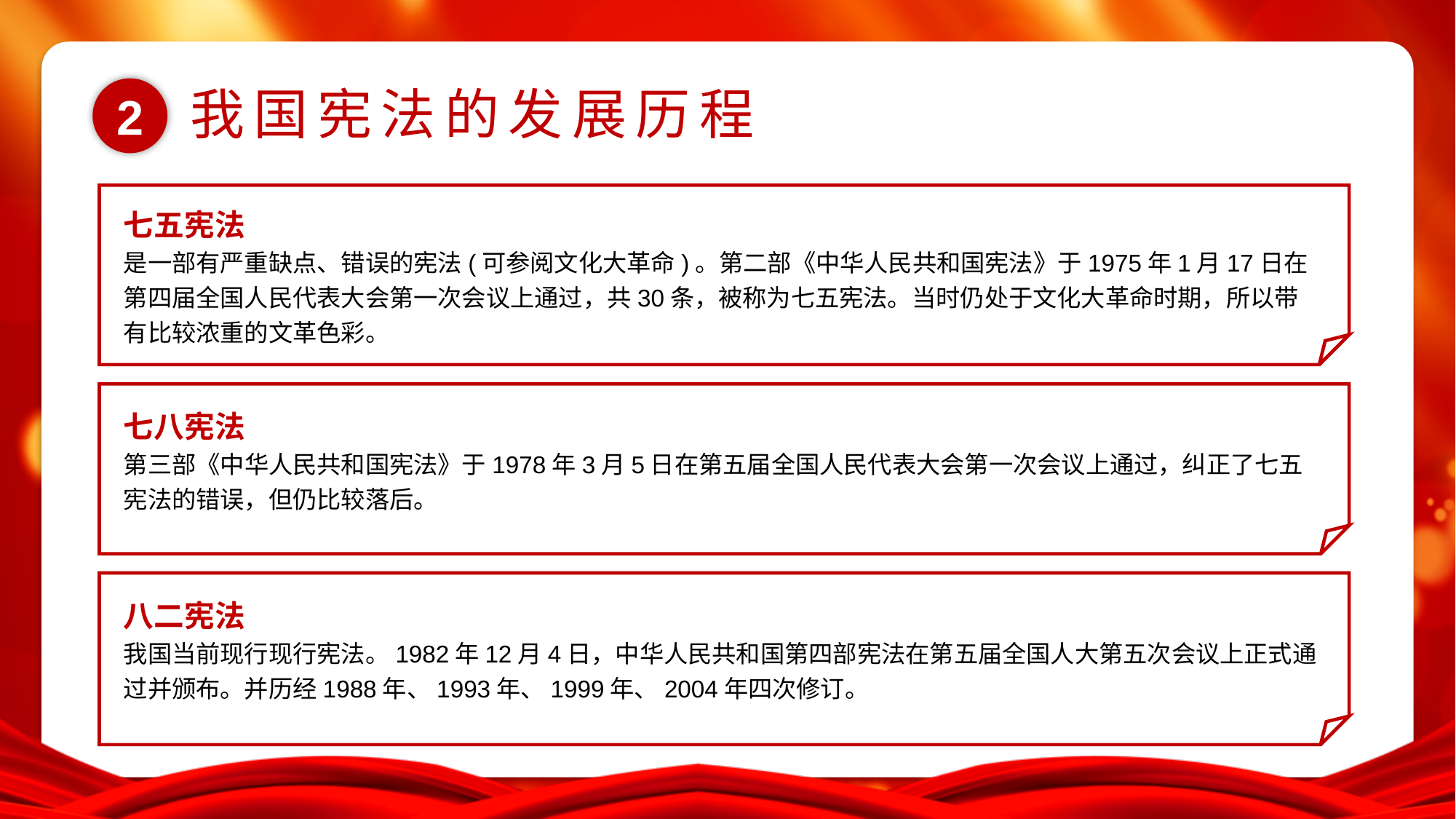

七五宪法
是一部有严重缺点、错误的宪法(可参阅文化大革命)。第二部《中华人民共和国宪法》于1975年1月17日在第四届全国人民代表大会第一次会议上通过，共30条，被称为七五宪法。当时仍处于文化大革命时期，所以带有比较浓重的文革色彩。

七八宪法
第三部《中华人民共和国宪法》于1978年3月5日在第五届全国人民代表大会第一次会议上通过，纠正了七五宪法的错误，但仍比较落后。

八二宪法
我国当前现行现行宪法。1982年12月4日，中华人民共和国第四部宪法在第五届全国人大第五次会议上正式通过并颁布。并历经1988年、1993年、1999年、2004年四次修订。